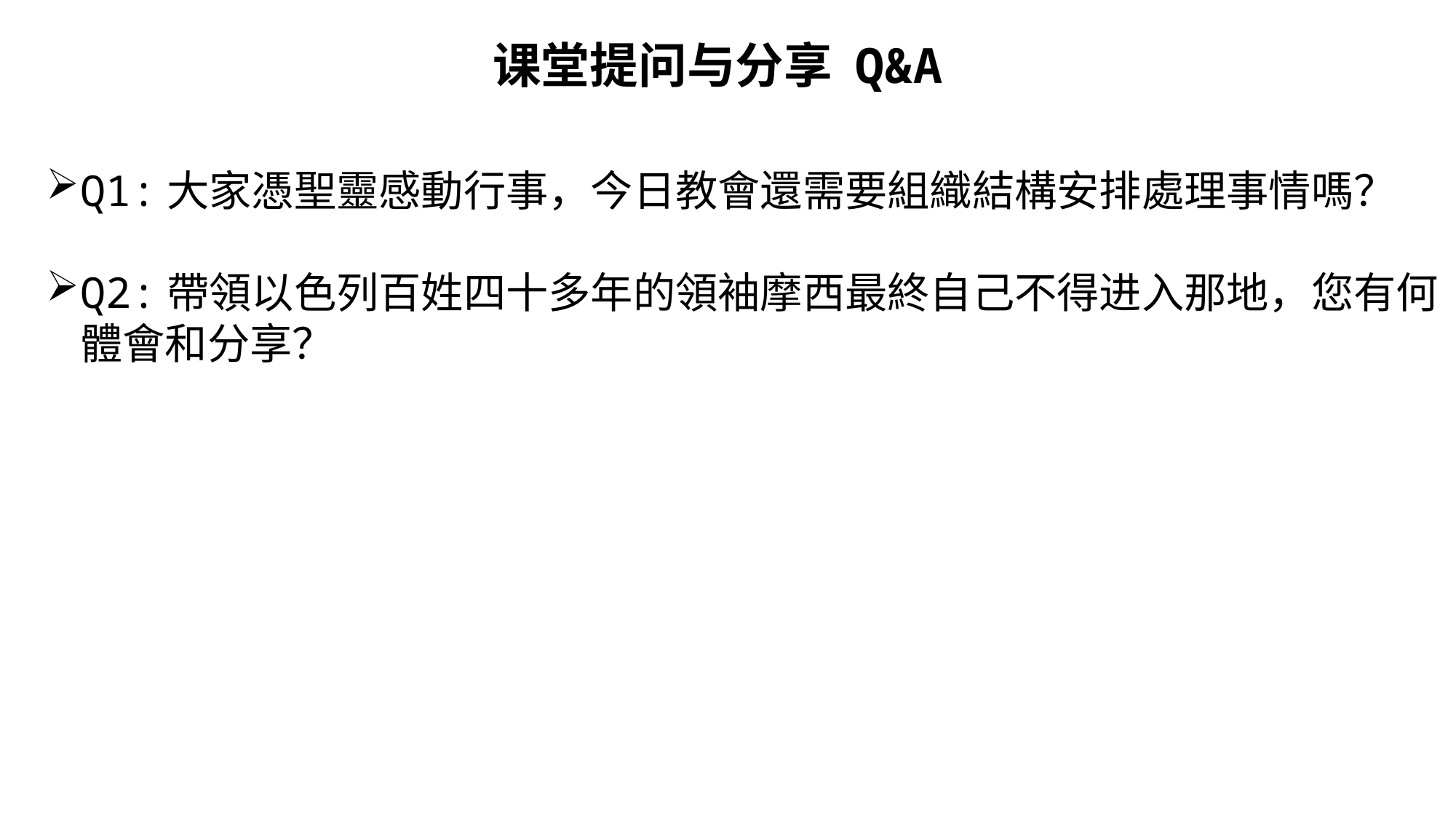

课堂提问与分享 Q&A

Q1:大家憑聖靈感動行事，今日教會還需要組織結構安排處理事情嗎？

Q2:帶領以色列百姓四十多年的領袖摩西最終自己不得进入那地，您有何體會和分享？